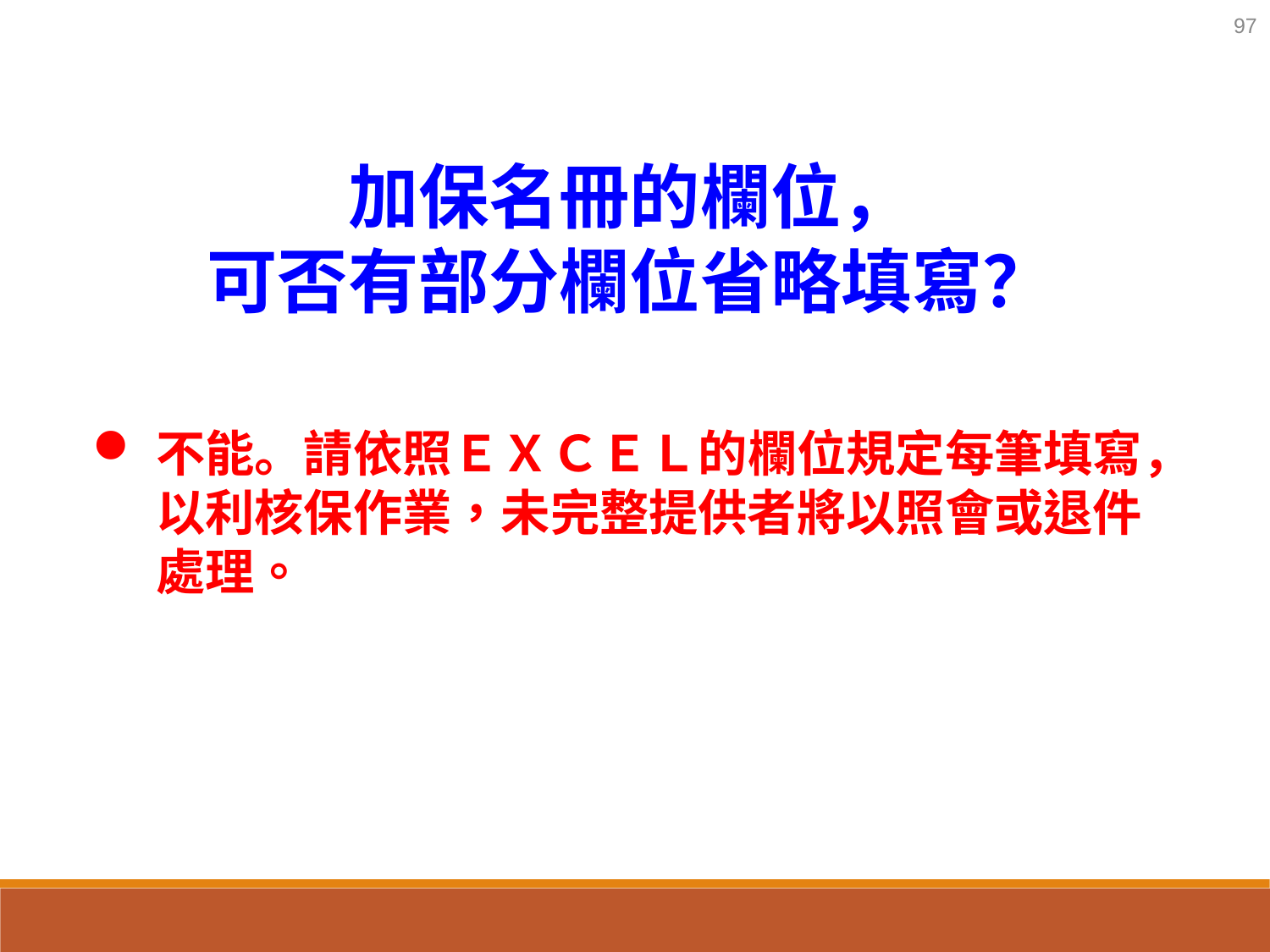

97
加保名冊的欄位，
可否有部分欄位省略填寫？
不能。請依照ＥＸＣＥＬ的欄位規定每筆填寫，以利核保作業，未完整提供者將以照會或退件處理。